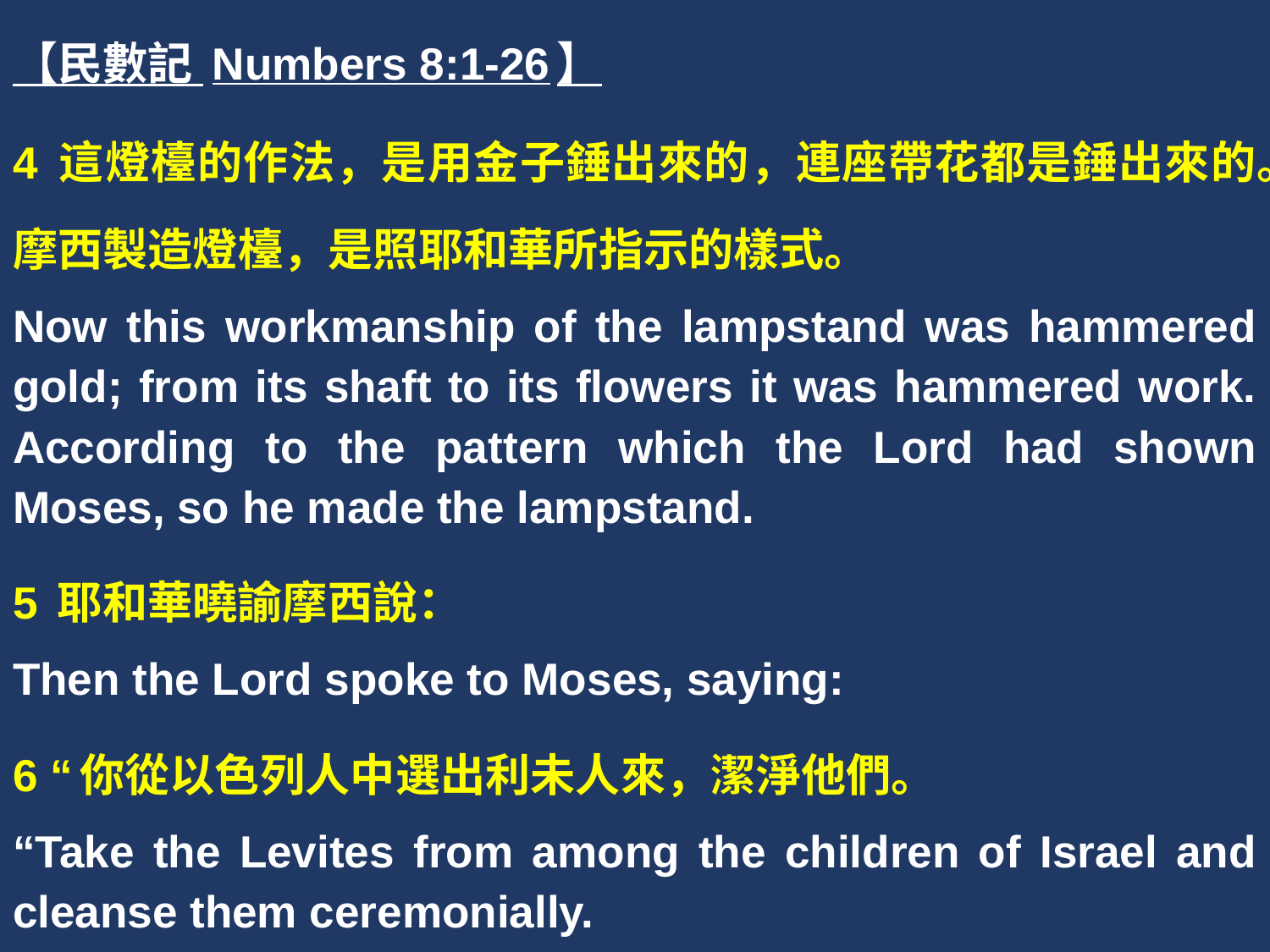

【民數記 Numbers 8:1-26】
4 這燈檯的作法，是用金子錘出來的，連座帶花都是錘出來的。摩西製造燈檯，是照耶和華所指示的樣式。
Now this workmanship of the lampstand was hammered gold; from its shaft to its flowers it was hammered work. According to the pattern which the Lord had shown Moses, so he made the lampstand.
5 耶和華曉諭摩西說：
Then the Lord spoke to Moses, saying:
6 “你從以色列人中選出利未人來，潔淨他們。
“Take the Levites from among the children of Israel and cleanse them ceremonially.